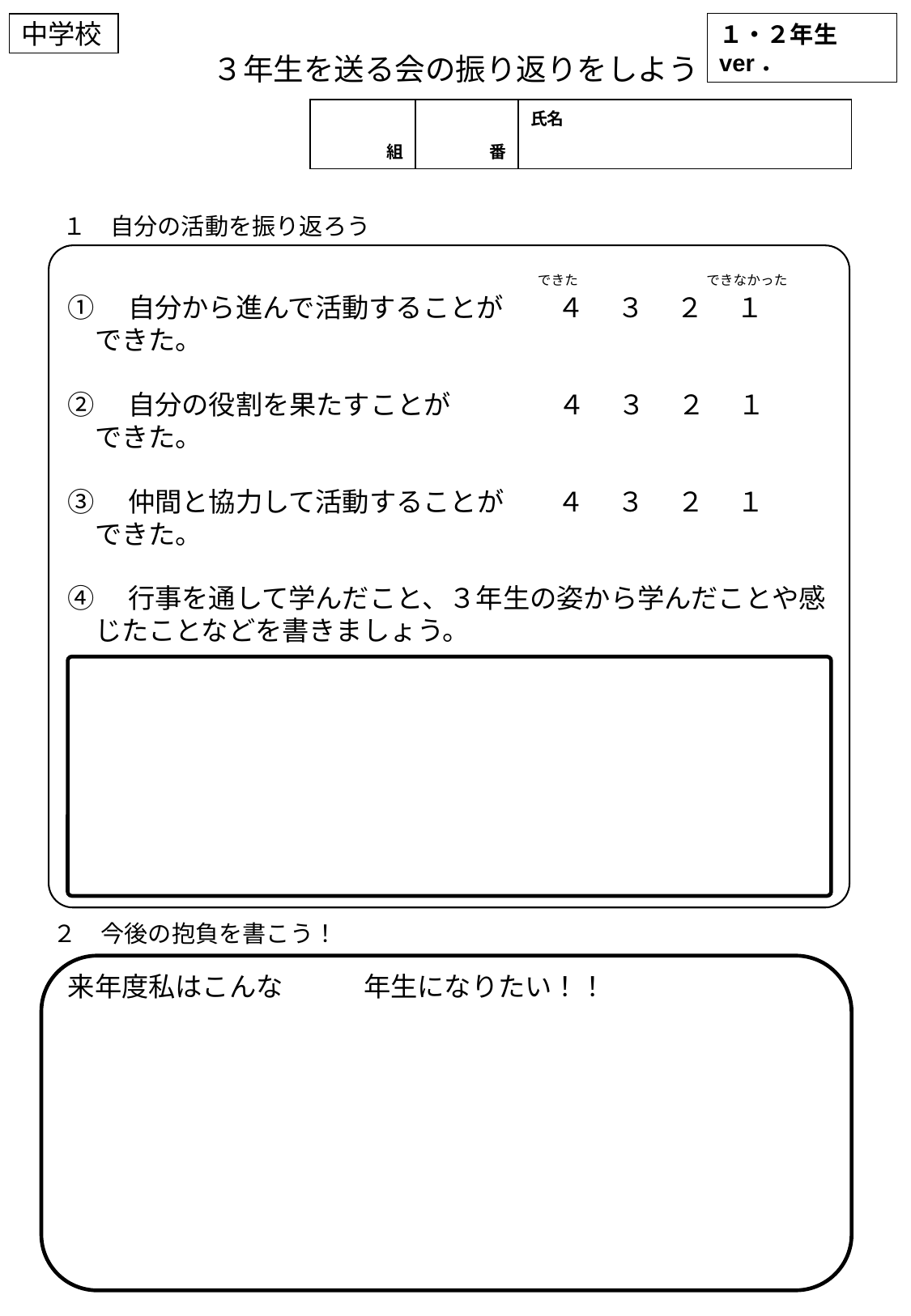

中学校
１・２年生ver．
３年生を送る会の振り返りをしよう
| 組 | 番 | 氏名 |
| --- | --- | --- |
　１　自分の活動を振り返ろう
　　　　　　　　　　　　　　 　　　 できた　　　　  　　　　　できなかった
①　自分から進んで活動することが　　４　 ３　 ２　 １
　できた。

②　自分の役割を果たすことが　　　　４　 ３　 ２　 １
　できた。

③　仲間と協力して活動することが　　４　 ３　 ２　 １
　できた。

④　行事を通して学んだこと、３年生の姿から学んだことや感
　じたことなどを書きましょう。

来年度私はこんな　　　年生になりたい！！

２　今後の抱負を書こう！